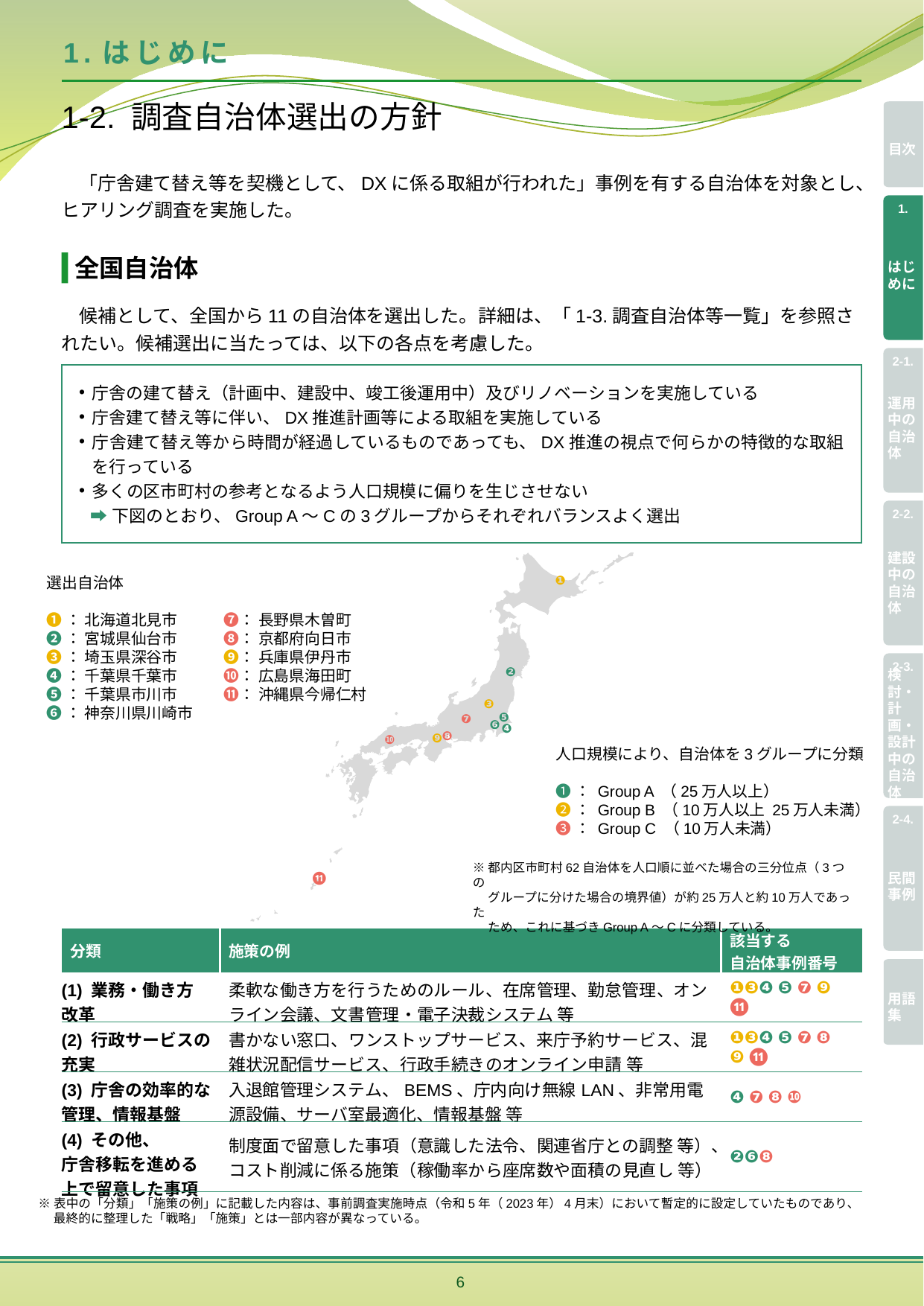

# 1.はじめに
1-2. 調査自治体選出の方針
「庁舎建て替え等を契機として、DXに係る取組が行われた」事例を有する自治体を対象とし、ヒアリング調査を実施した。

全国自治体
候補として、全国から11の自治体を選出した。詳細は、「1-3.調査自治体等一覧」を参照されたい。候補選出に当たっては、以下の各点を考慮した。
庁舎の建て替え（計画中、建設中、竣工後運用中）及びリノベーションを実施している
庁舎建て替え等に伴い、DX推進計画等による取組を実施している
庁舎建て替え等から時間が経過しているものであっても、DX推進の視点で何らかの特徴的な取組を行っている
多くの区市町村の参考となるよう人口規模に偏りを生じさせない
   ➡下図のとおり、Group A～Cの3グループからそれぞれバランスよく選出

❶
❷
❸
❺
❹
❻
❼
❽
❾
❿
⓫
選出自治体

❶： 北海道北見市　　　❼： 長野県木曽町
❷： 宮城県仙台市　　　❽： 京都府向日市
❸： 埼玉県深谷市　　　❾： 兵庫県伊丹市
❹： 千葉県千葉市　　　❿： 広島県海田町
❺： 千葉県市川市　　　⓫： 沖縄県今帰仁村
❻： 神奈川県川崎市
人口規模により、自治体を3グループに分類

❶： Group A （25万人以上）
❷： Group B （10万人以上 25万人未満）
❸： Group C （10万人未満）
※都内区市町村62自治体を人口順に並べた場合の三分位点（3つの
　 グループに分けた場合の境界値）が約25万人と約10万人であった
　 ため、これに基づきGroup A～Cに分類している。
| 分類 | 施策の例 | 該当する 自治体事例番号 |
| --- | --- | --- |
| (1) 業務・働き方 改革 | 柔軟な働き方を行うためのルール、在席管理、勤怠管理、オンライン会議、文書管理・電子決裁システム 等 | ❶❸❹❺❼❾⓫ |
| (2) 行政サービスの充実 | 書かない窓口、ワンストップサービス、来庁予約サービス、混雑状況配信サービス、行政手続きのオンライン申請 等 | ❶❸❹❺❼❽❾⓫ |
| (3) 庁舎の効率的な管理、情報基盤 | 入退館管理システム、BEMS、庁内向け無線LAN、非常用電源設備、サーバ室最適化、情報基盤 等 | ❹❼❽❿ |
| (4) その他、 庁舎移転を進める上で留意した事項 | 制度面で留意した事項（意識した法令、関連省庁との調整 等）、コスト削減に係る施策（稼働率から座席数や面積の見直し 等） | ❷❻❽ |
※表中の「分類」「施策の例」に記載した内容は、事前調査実施時点（令和5年（2023年）4月末）において暫定的に設定していたものであり、
　 最終的に整理した「戦略」「施策」とは一部内容が異なっている。
6